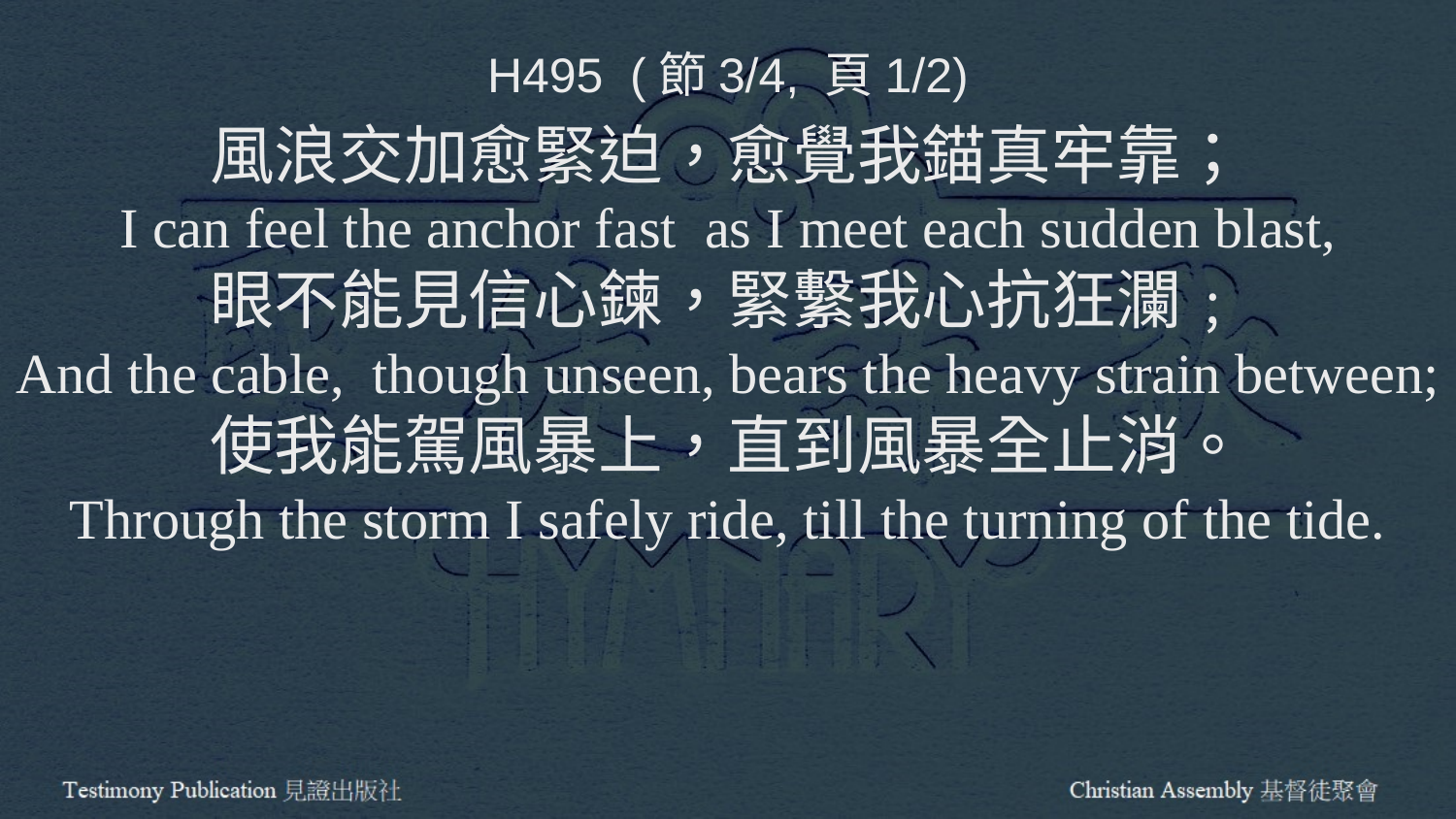

H495  (節3/4, 頁1/2)
風浪交加愈緊迫，愈覺我錨真牢靠；
I can feel the anchor fast  as I meet each sudden blast,
眼不能見信心鍊，緊繫我心抗狂瀾﹔
And the cable,  though unseen, bears the heavy strain between;
使我能駕風暴上，直到風暴全止消。
Through the storm I safely ride, till the turning of the tide.